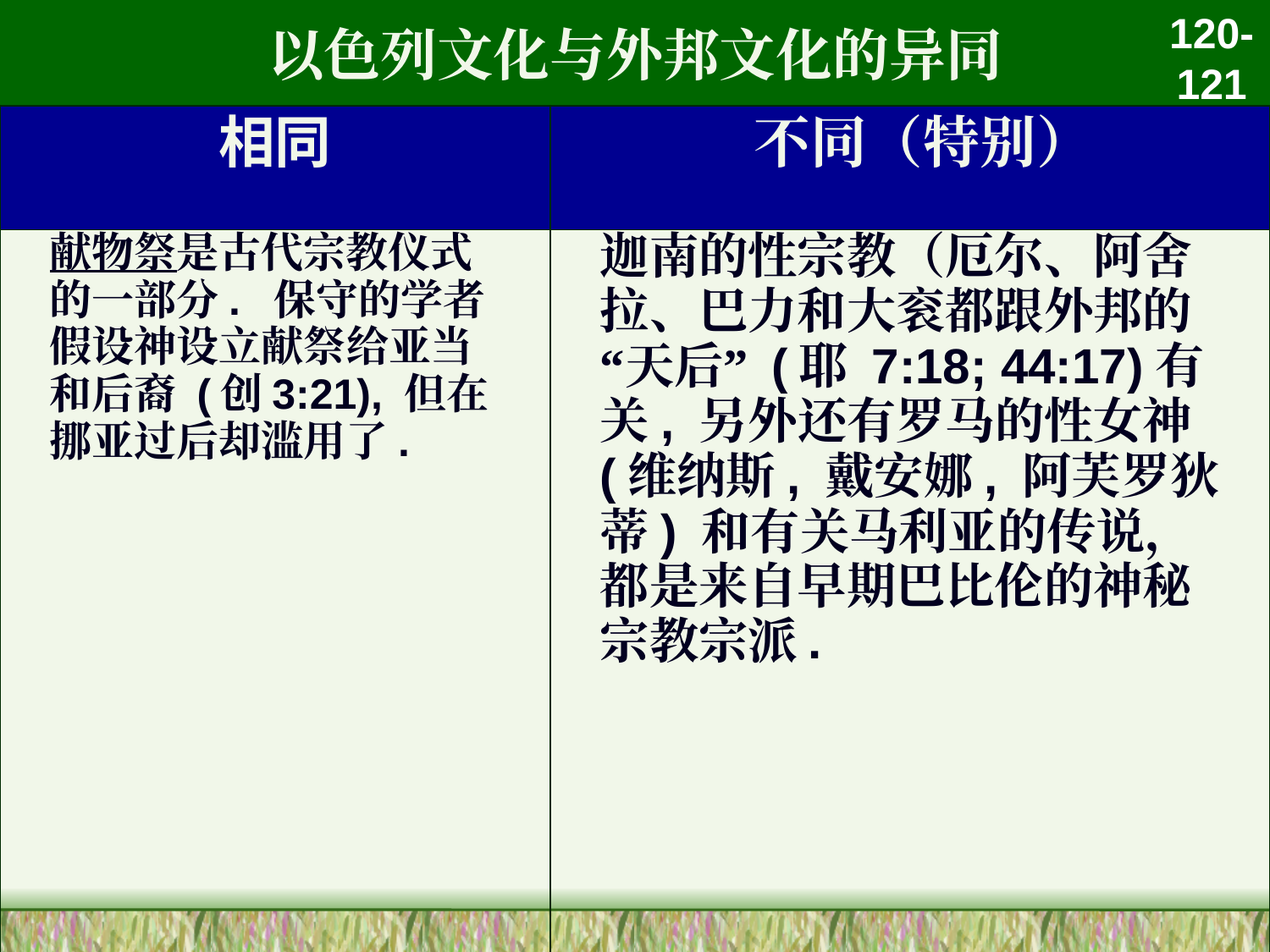

# 以色列文化与外邦文化的异同
120-121
| 相同 | 不同（特别） |
| --- | --- |
| 献物祭是古代宗教仪式的一部分. 保守的学者假设神设立献祭给亚当和后裔 (创3:21), 但在挪亚过后却滥用了. | 迦南的性宗教（厄尔、阿舍拉、巴力和大衮都跟外邦的 “天后” (耶 7:18; 44:17)有关, 另外还有罗马的性女神(维纳斯, 戴安娜, 阿芙罗狄蒂) 和有关马利亚的传说，都是来自早期巴比伦的神秘宗教宗派. |